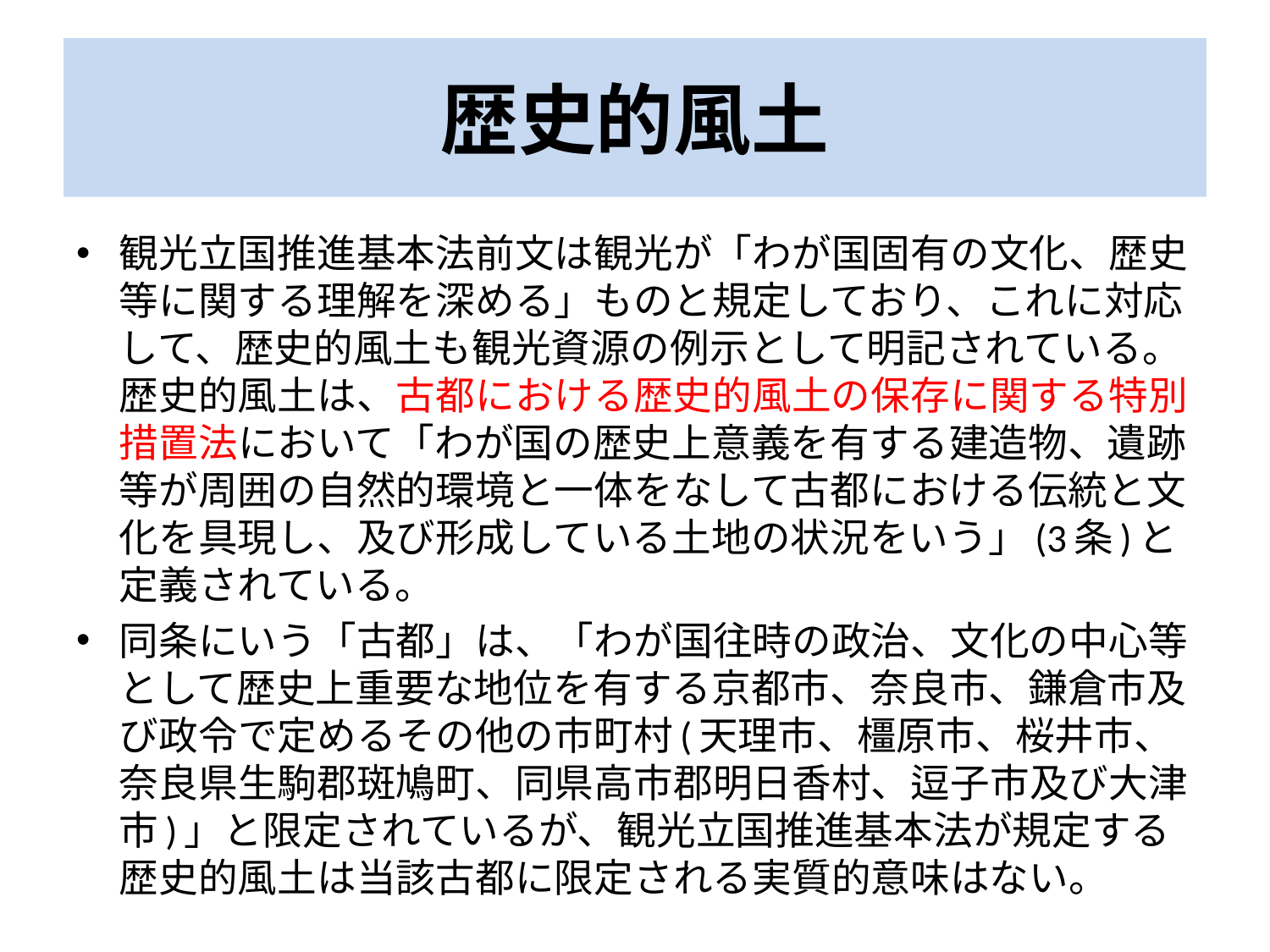

# 歴史的風土
観光立国推進基本法前文は観光が「わが国固有の文化、歴史等に関する理解を深める」ものと規定しており、これに対応して、歴史的風土も観光資源の例示として明記されている。歴史的風土は、古都における歴史的風土の保存に関する特別措置法において「わが国の歴史上意義を有する建造物、遺跡等が周囲の自然的環境と一体をなして古都における伝統と文化を具現し、及び形成している土地の状況をいう」(3条)と定義されている。
同条にいう「古都」は、「わが国往時の政治、文化の中心等として歴史上重要な地位を有する京都市、奈良市、鎌倉市及び政令で定めるその他の市町村(天理市、橿原市、桜井市、奈良県生駒郡斑鳩町、同県高市郡明日香村、逗子市及び大津市)」と限定されているが、観光立国推進基本法が規定する歴史的風土は当該古都に限定される実質的意味はない。